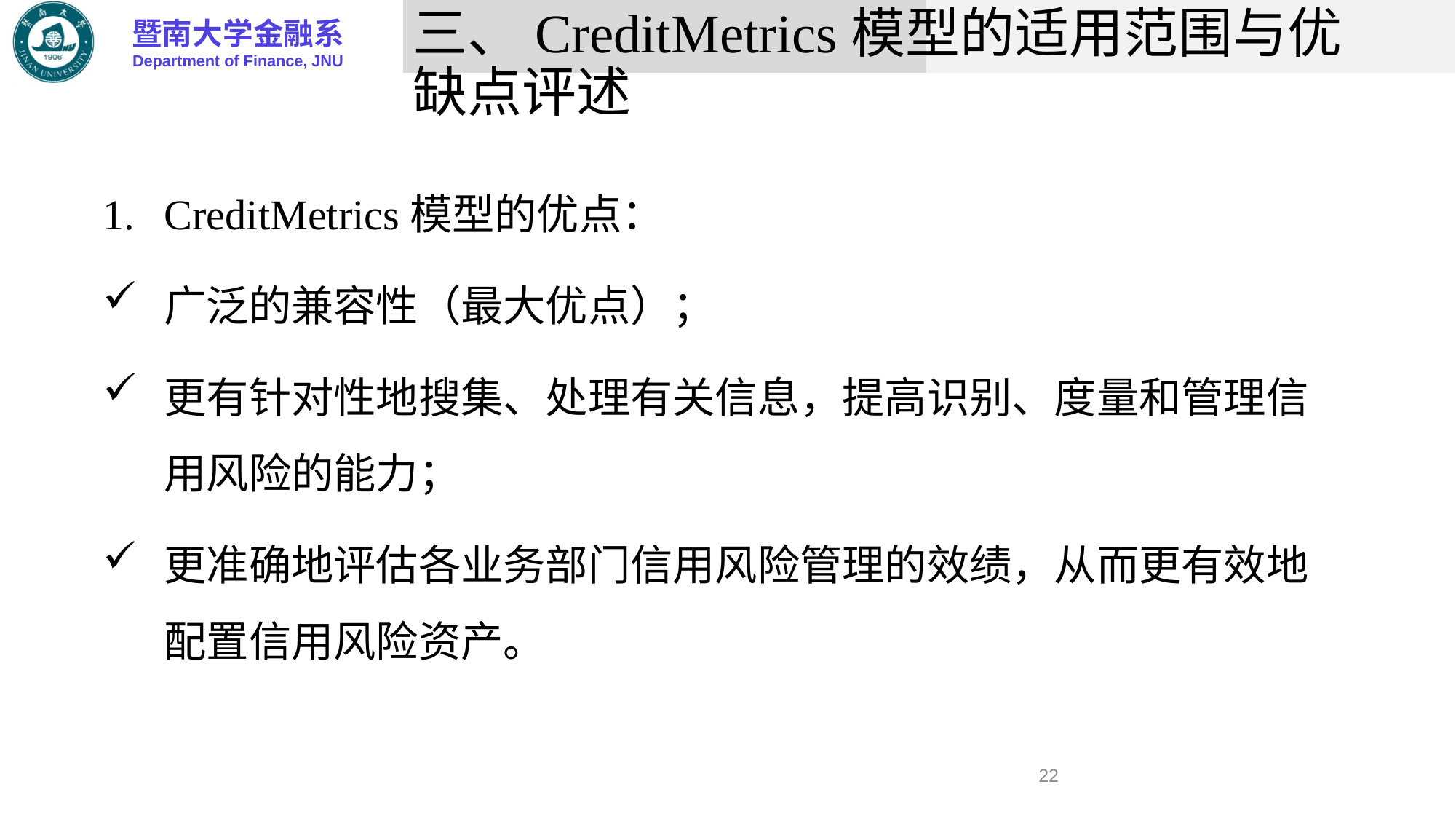

# 三、CreditMetrics模型的适用范围与优缺点评述
CreditMetrics模型的优点：
广泛的兼容性（最大优点）；
更有针对性地搜集、处理有关信息，提高识别、度量和管理信用风险的能力；
更准确地评估各业务部门信用风险管理的效绩，从而更有效地配置信用风险资产。

22